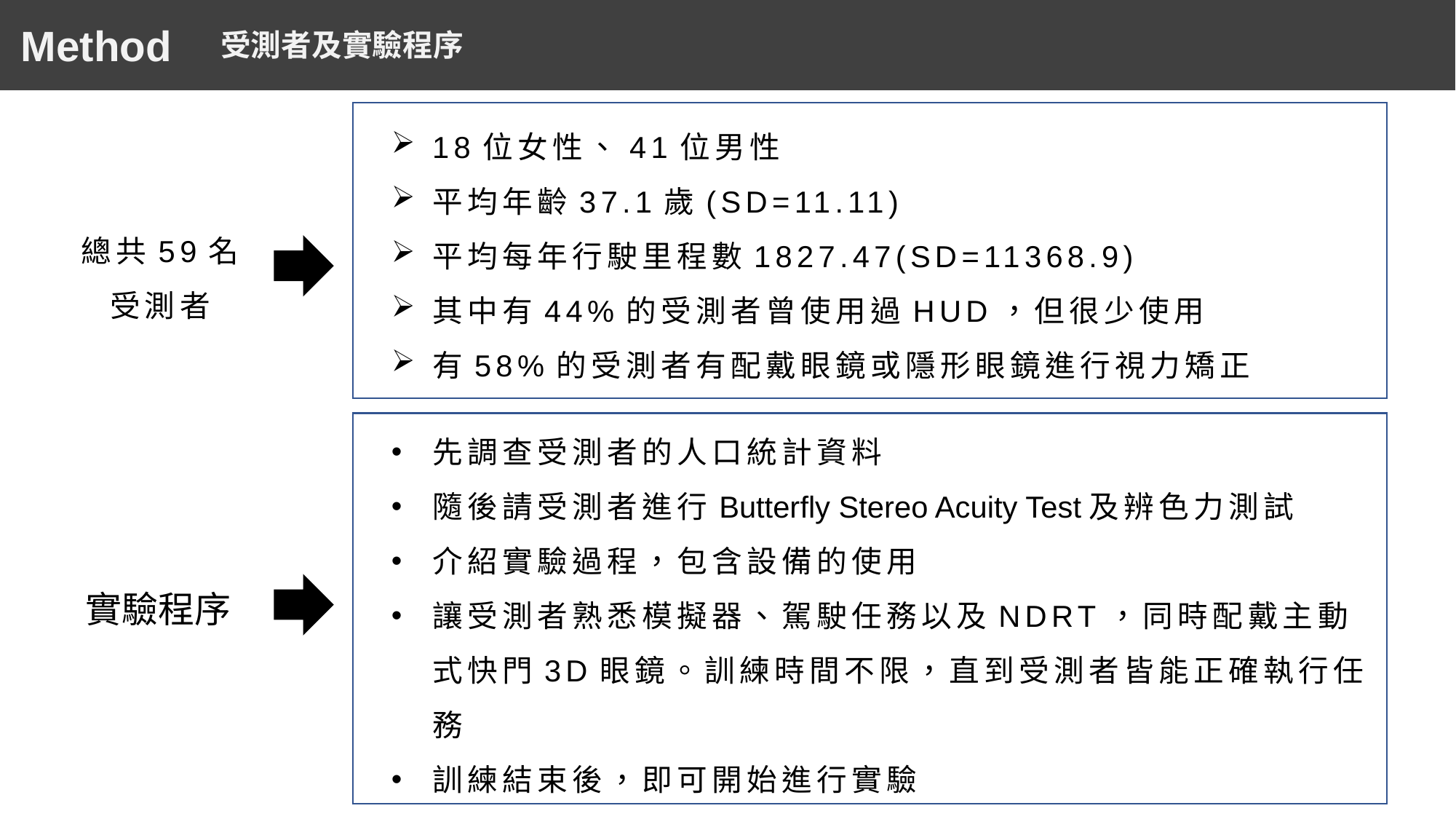

Method
受測者及實驗程序

18位女性、41位男性
平均年齡37.1歲(SD=11.11)
平均每年行駛里程數1827.47(SD=11368.9)
其中有44%的受測者曾使用過HUD，但很少使用
有58%的受測者有配戴眼鏡或隱形眼鏡進行視力矯正
總共59名
受測者

先調查受測者的人口統計資料
隨後請受測者進行Butterfly Stereo Acuity Test及辨色力測試
介紹實驗過程，包含設備的使用
讓受測者熟悉模擬器、駕駛任務以及NDRT，同時配戴主動式快門3D眼鏡。訓練時間不限，直到受測者皆能正確執行任務
訓練結束後，即可開始進行實驗
實驗時間約需130分鐘，結束後受測者會得到一份小禮物

實驗程序